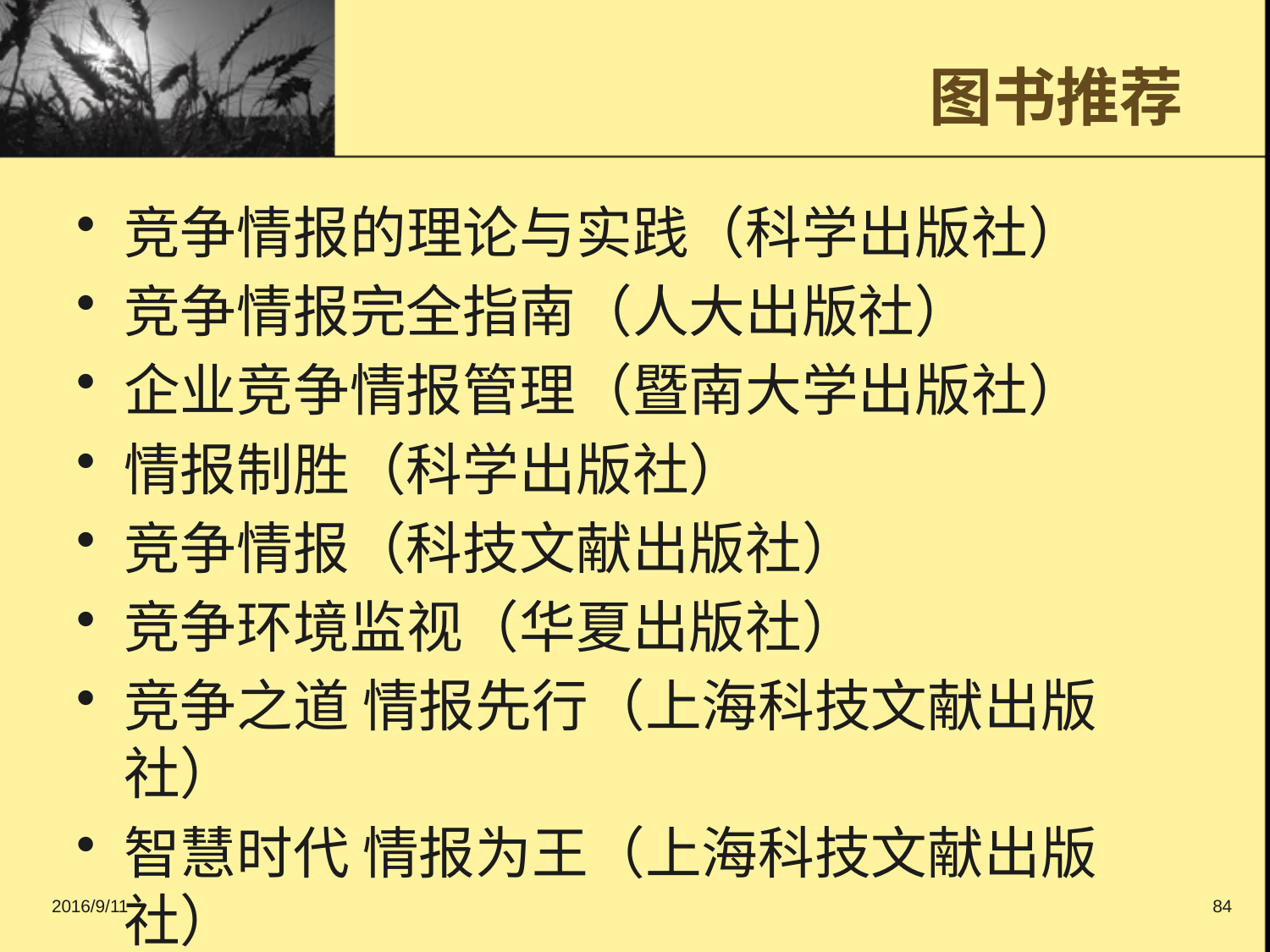

图书推荐
竞争情报的理论与实践（科学出版社）
竞争情报完全指南（人大出版社）
企业竞争情报管理（暨南大学出版社）
情报制胜（科学出版社）
竞争情报（科技文献出版社）
竞争环境监视（华夏出版社）
竞争之道 情报先行（上海科技文献出版社）
智慧时代 情报为王（上海科技文献出版社）
2016/9/11

84